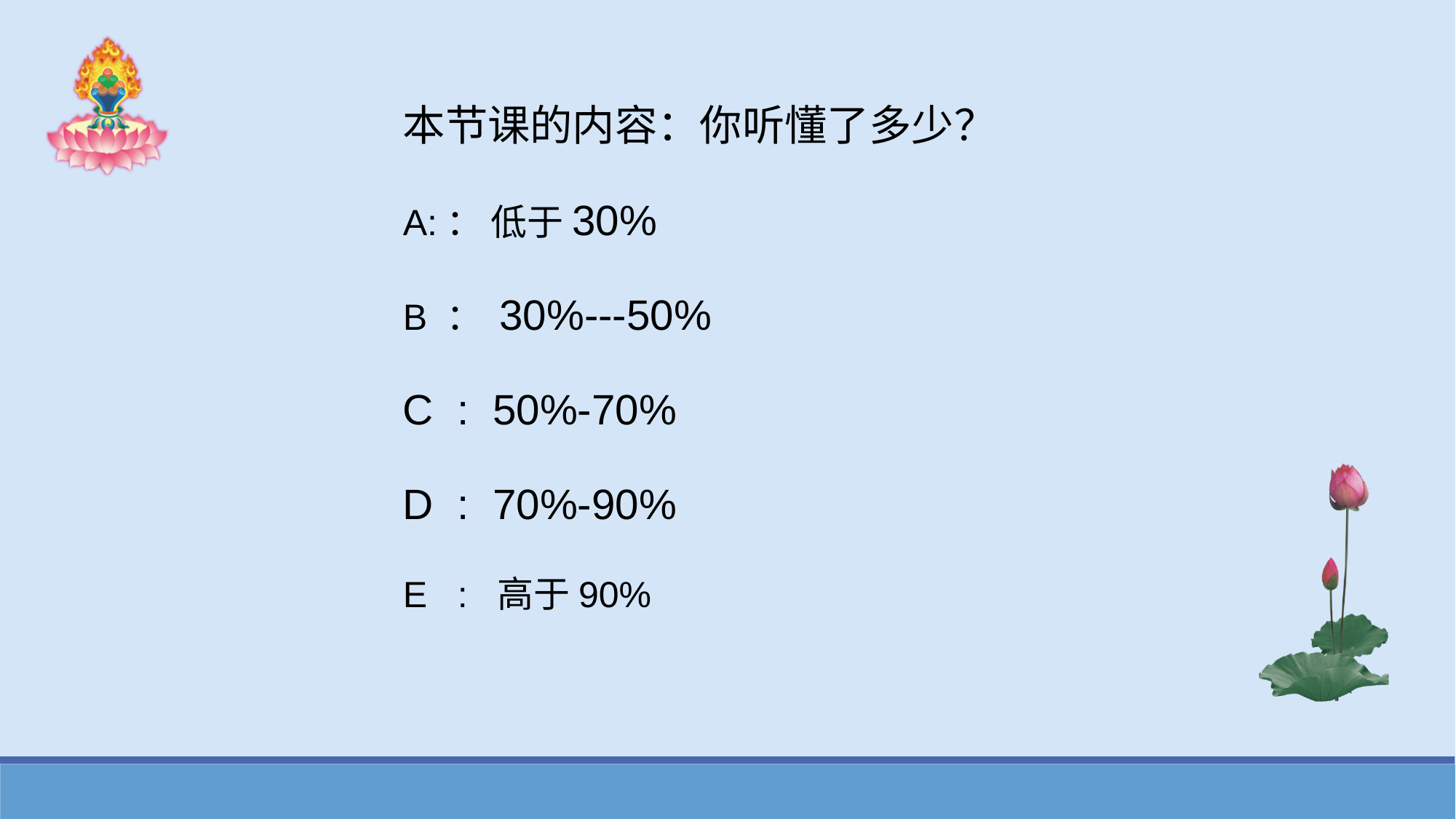

本节课的内容：你听懂了多少？

A:： 低于30%

B ： 30%---50%

C  :  50%-70%

D  :  70%-90%

E   :  高于90%